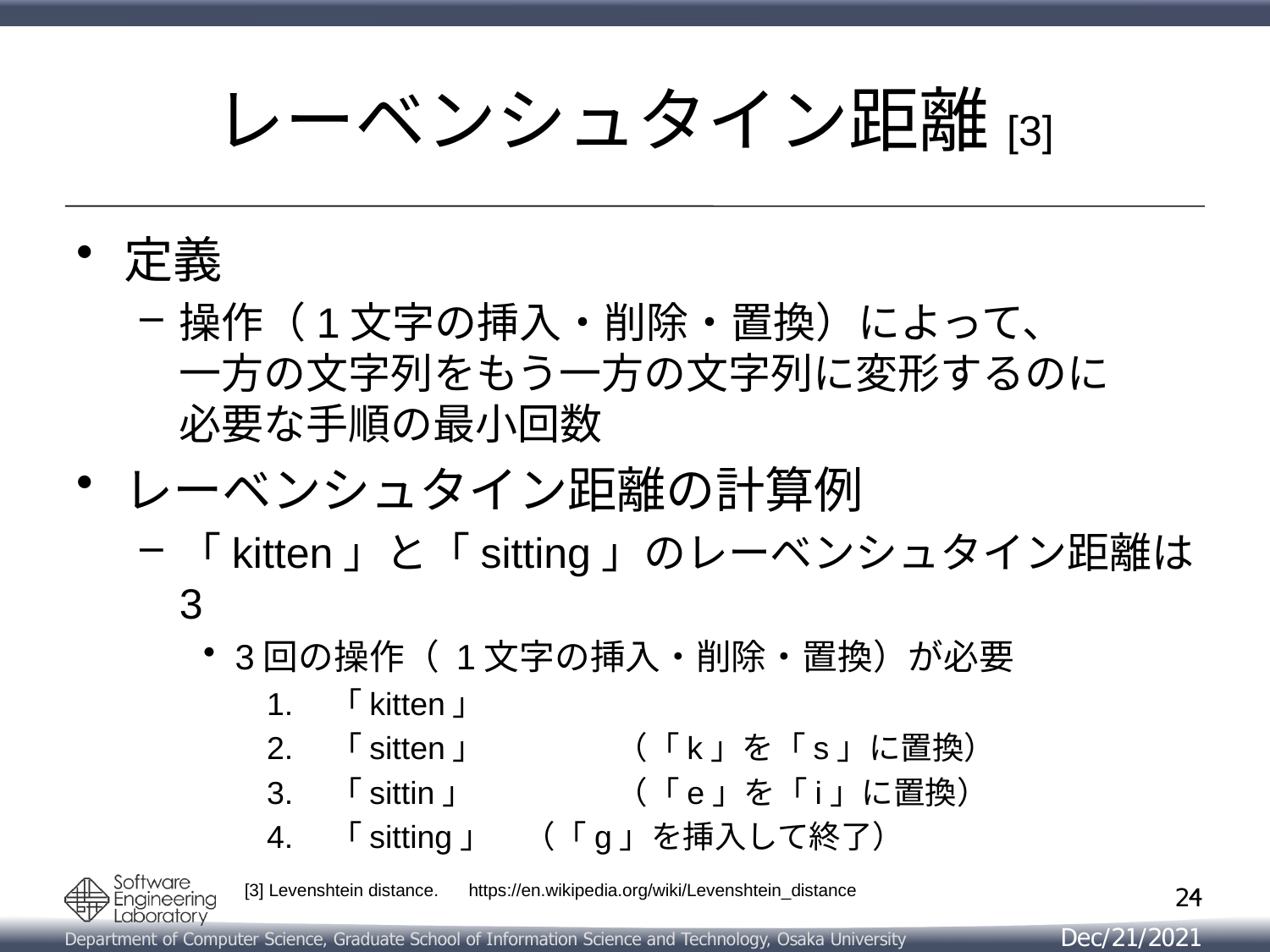

# レーベンシュタイン距離[3]
定義
操作（1文字の挿入・削除・置換）によって、
一方の文字列をもう一方の文字列に変形するのに
必要な手順の最小回数
レーベンシュタイン距離の計算例
「kitten」と「sitting」のレーベンシュタイン距離は3
3回の操作（ 1文字の挿入・削除・置換）が必要
「kitten」
「sitten」	　（「k」を「s」に置換）
「sittin」 	　（「e」を「i」に置換）
「sitting」　（「g」を挿入して終了）

[3] Levenshtein distance.　 https://en.wikipedia.org/wiki/Levenshtein_distance
24
Dec/21/2021